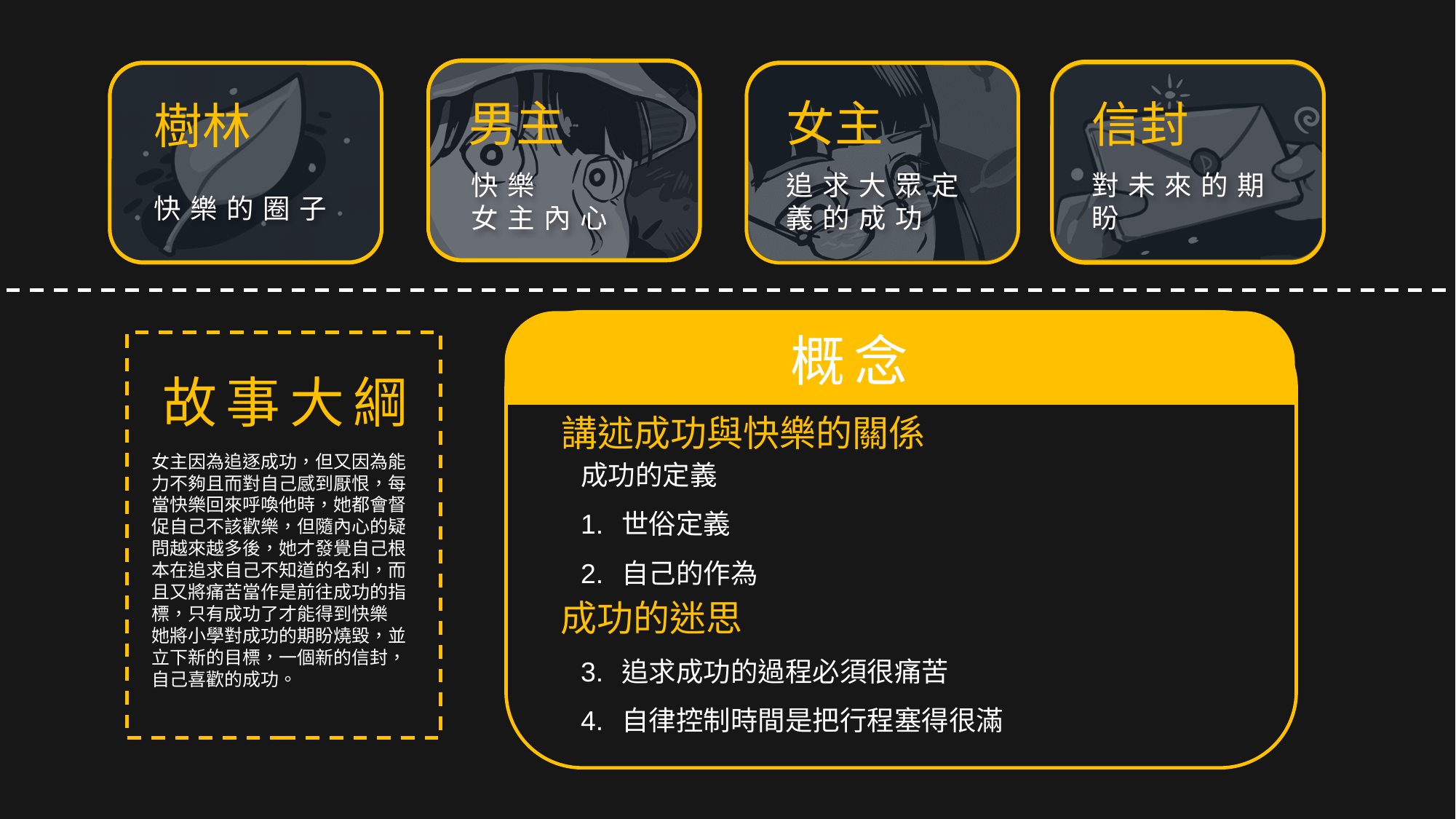

女主
男主
信封
樹林

追求大眾定義的成功
快樂
女主內心
對未來的期盼
快樂的圈子

概念

故事大綱
講述成功與快樂的關係

成功的定義
世俗定義
自己的作為

追求成功的過程必須很痛苦
自律控制時間是把行程塞得很滿
女主因為追逐成功，但又因為能力不夠且而對自己感到厭恨，每當快樂回來呼喚他時，她都會督促自己不該歡樂，但隨內心的疑問越來越多後，她才發覺自己根本在追求自己不知道的名利，而且又將痛苦當作是前往成功的指標，只有成功了才能得到快樂
她將小學對成功的期盼燒毀，並立下新的目標，一個新的信封，自己喜歡的成功。
成功的迷思